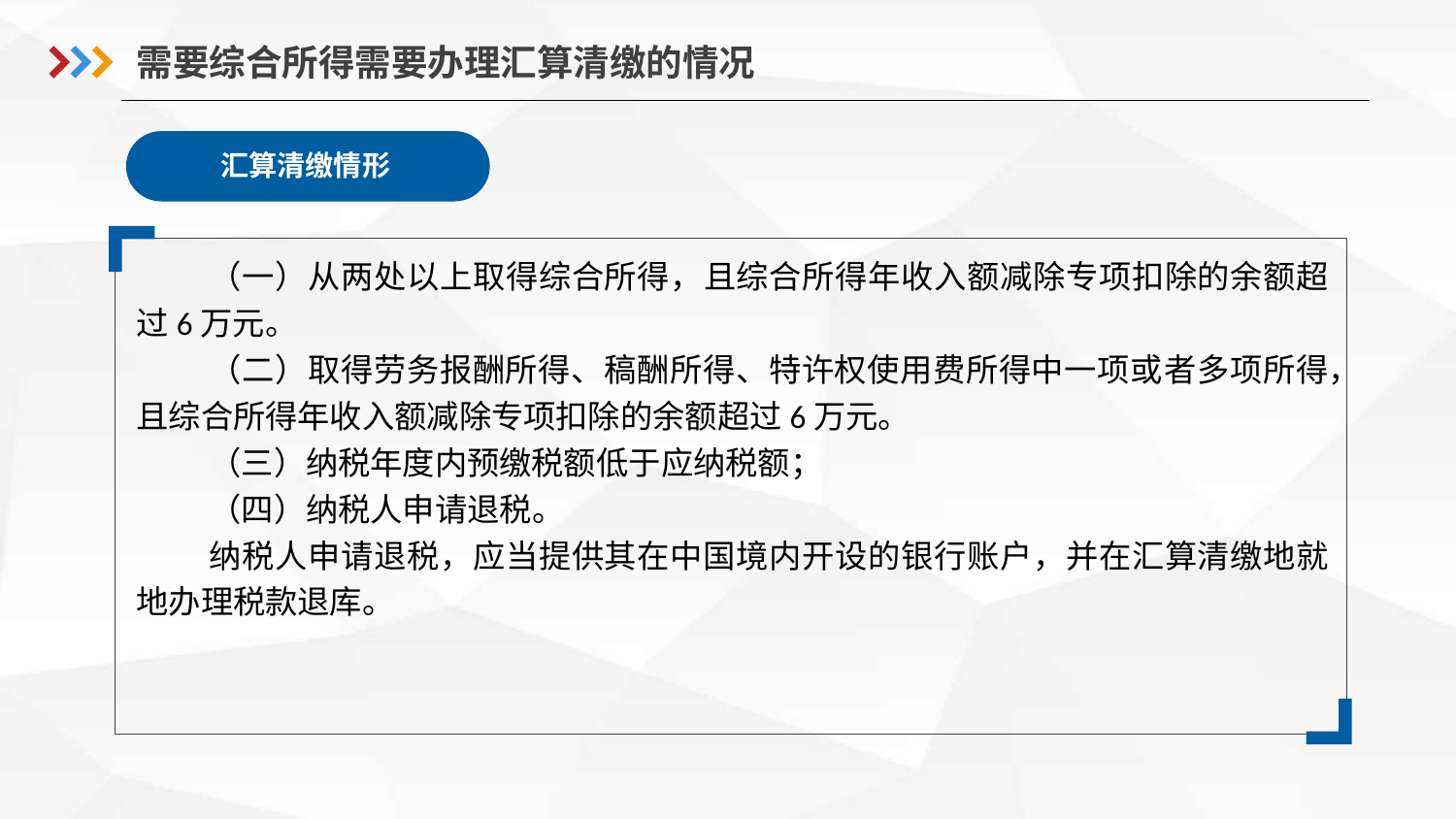

需要综合所得需要办理汇算清缴的情况

汇算清缴情形

（一）从两处以上取得综合所得，且综合所得年收入额减除专项扣除的余额超过6万元。
（二）取得劳务报酬所得、稿酬所得、特许权使用费所得中一项或者多项所得，且综合所得年收入额减除专项扣除的余额超过6万元。
（三）纳税年度内预缴税额低于应纳税额；
（四）纳税人申请退税。
纳税人申请退税，应当提供其在中国境内开设的银行账户，并在汇算清缴地就地办理税款退库。